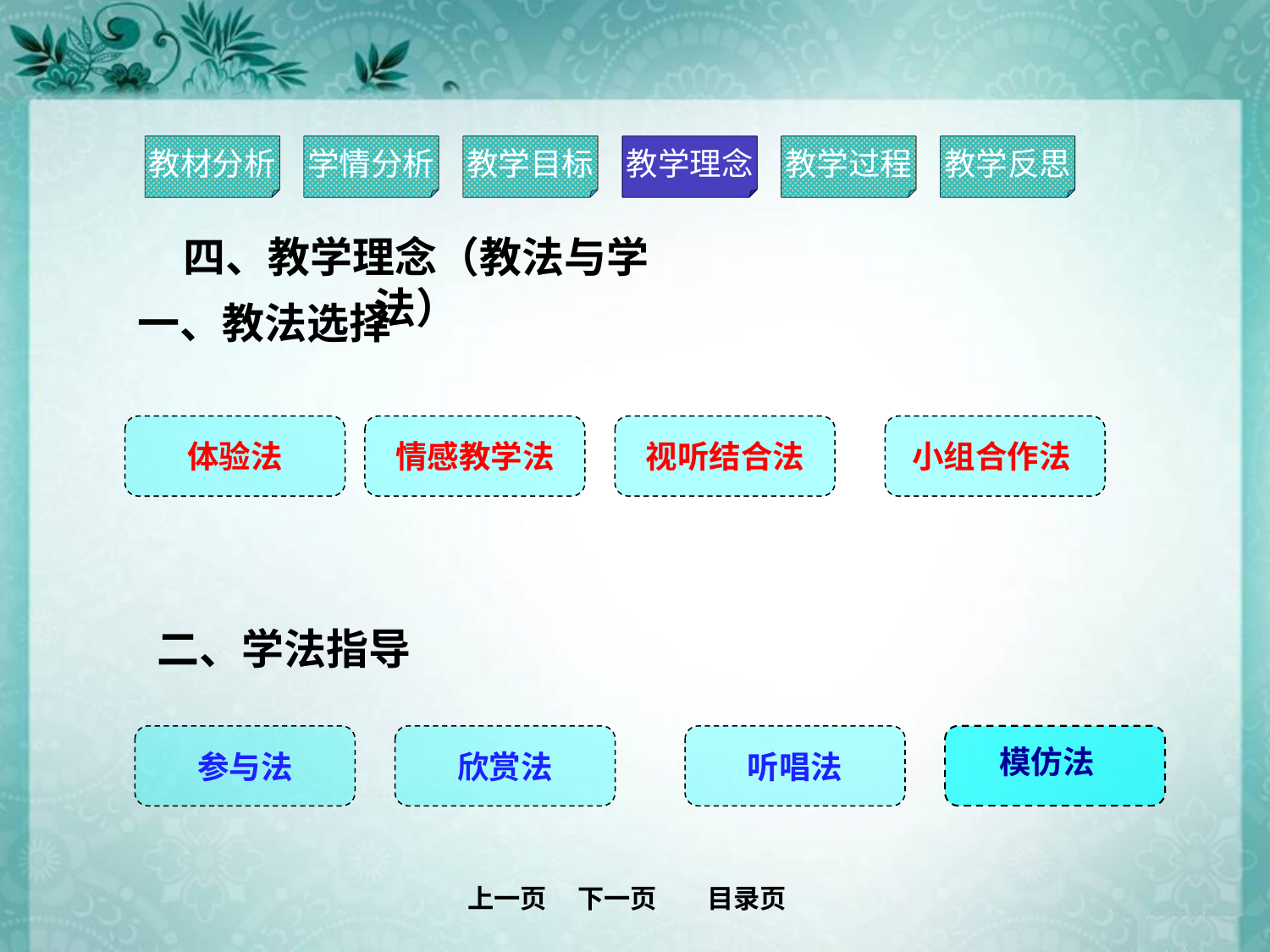

四、教学理念（教法与学法）
一、教法选择

体验法
情感教学法
视听结合法

小组合作法

二、学法指导
参与法
欣赏法
听唱法

  模仿法